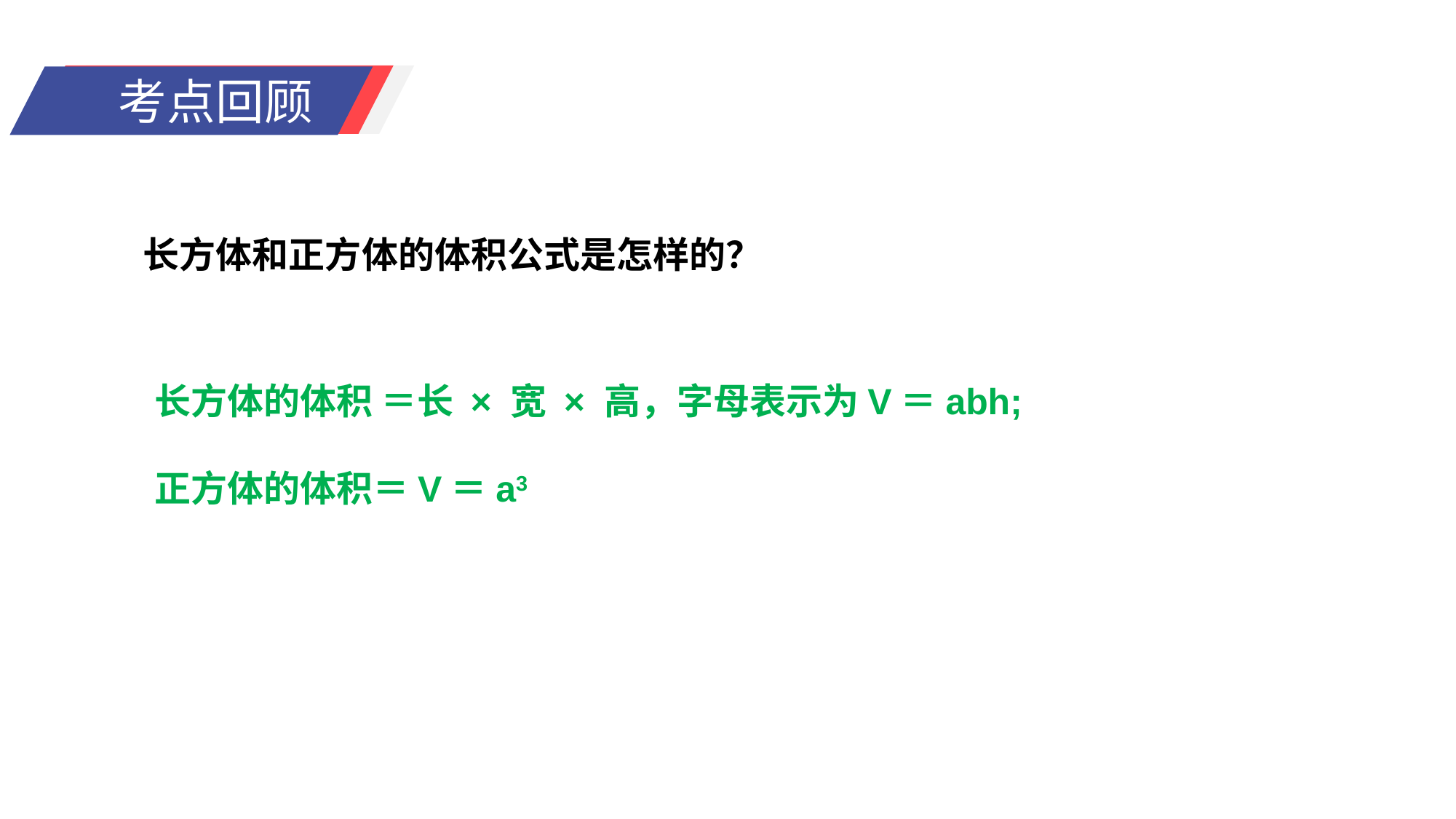

长方体和正方体的体积公式是怎样的？
长方体的体积 ＝长 × 宽 × 高，字母表示为V＝abh;
正方体的体积＝V＝a3